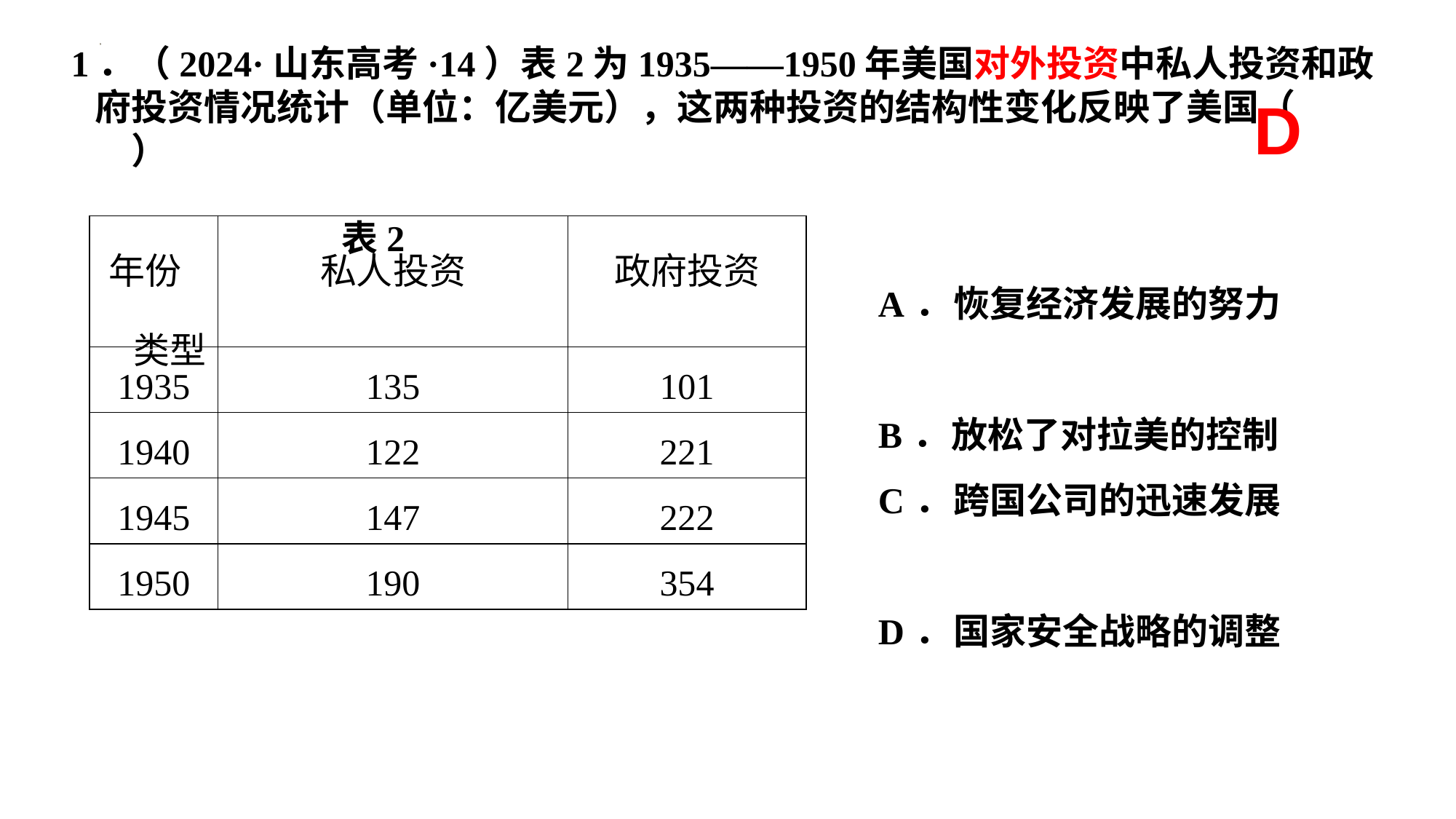

1．（2024·山东高考·14）表2为1935——1950年美国对外投资中私人投资和政府投资情况统计（单位：亿美元），这两种投资的结构性变化反映了美国（　　）

                                表2
D
| 年份    类型 | 私人投资 | 政府投资 |
| --- | --- | --- |
| 1935 | 135 | 101 |
| 1940 | 122 | 221 |
| 1945 | 147 | 222 |
| 1950 | 190 | 354 |
A．恢复经济发展的努力
B．放松了对拉美的控制
C．跨国公司的迅速发展
D．国家安全战略的调整